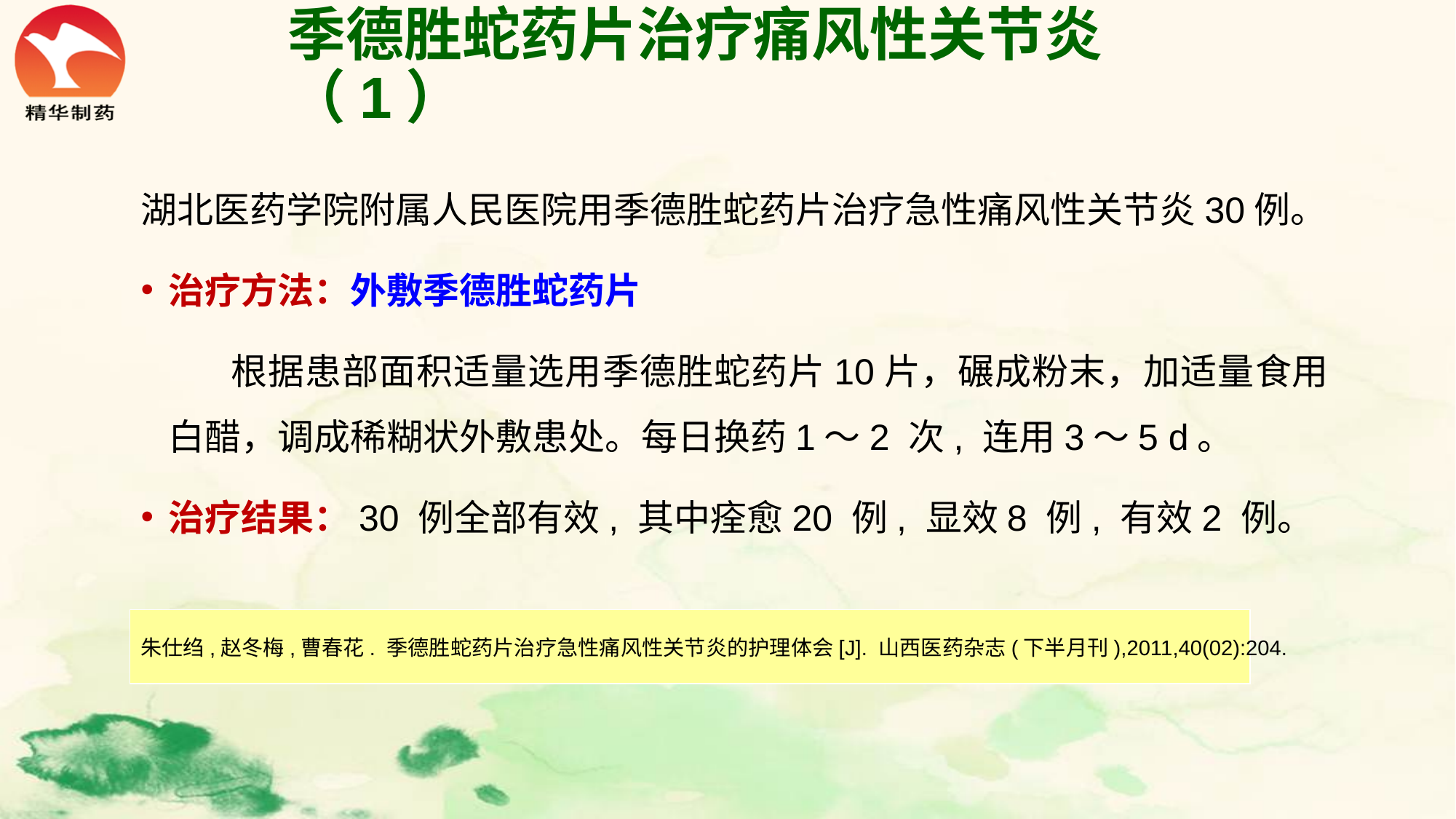

# 季德胜蛇药片治疗痛风性关节炎（1）
湖北医药学院附属人民医院用季德胜蛇药片治疗急性痛风性关节炎30例。
治疗方法：外敷季德胜蛇药片
         根据患部面积适量选用季德胜蛇药片10片，碾成粉末，加适量食用白醋，调成稀糊状外敷患处。每日换药1～2 次, 连用3～5 d。
治疗结果：30 例全部有效, 其中痊愈20 例, 显效8 例, 有效2 例。

朱仕绉,赵冬梅,曹春花. 季德胜蛇药片治疗急性痛风性关节炎的护理体会[J]. 山西医药杂志(下半月刊),2011,40(02):204.